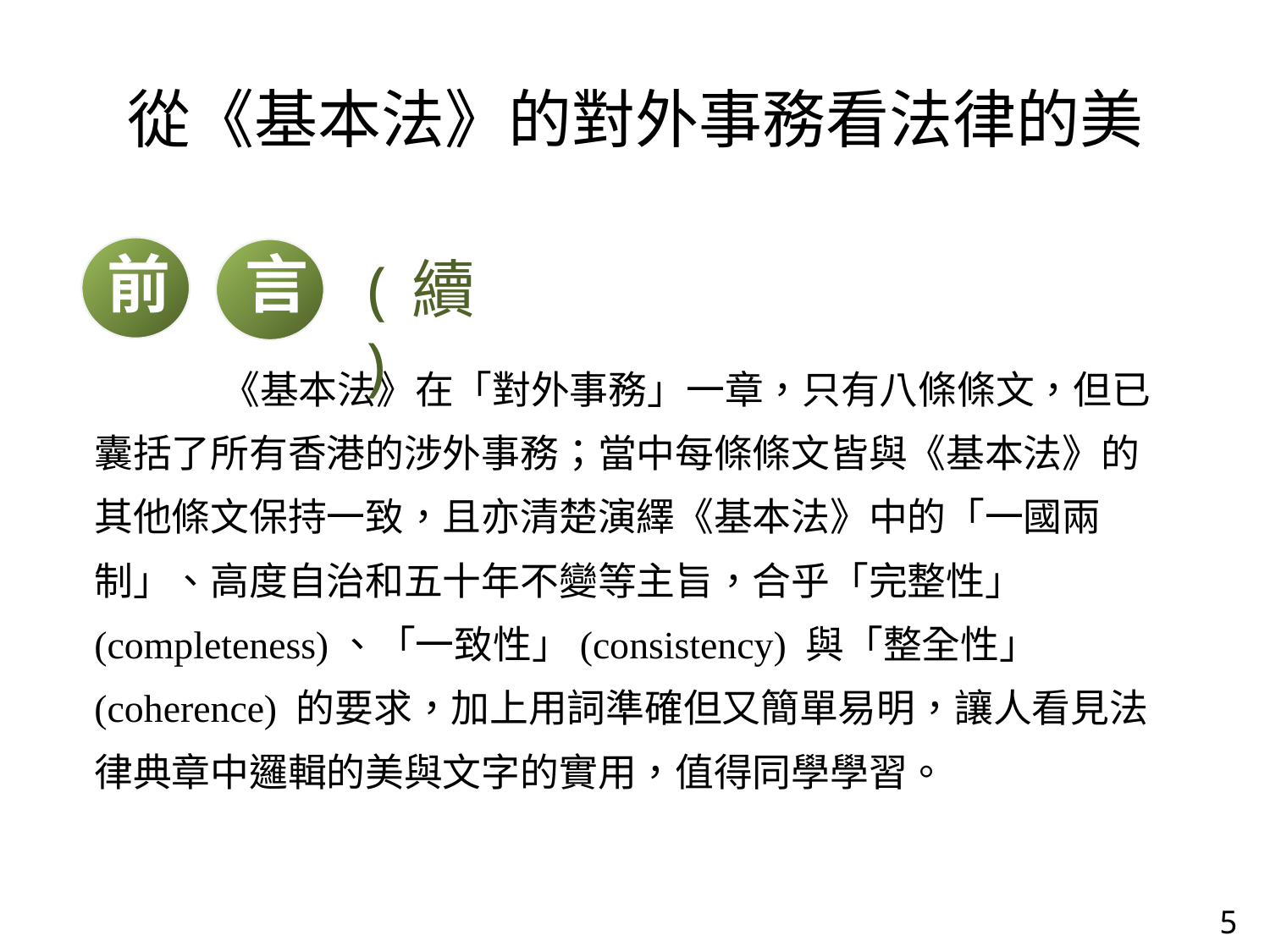

# 從《基本法》的對外事務看法律的美

	《基本法》在「對外事務」一章，只有八條條文，但已囊括了所有香港的涉外事務；當中每條條文皆與《基本法》的其他條文保持一致，且亦清楚演繹《基本法》中的「一國兩制」、高度自治和五十年不變等主旨，合乎「完整性」(completeness)、「一致性」(consistency) 與「整全性」(coherence) 的要求，加上用詞準確但又簡單易明，讓人看見法律典章中邏輯的美與文字的實用，值得同學學習。

前

言

(續)
5